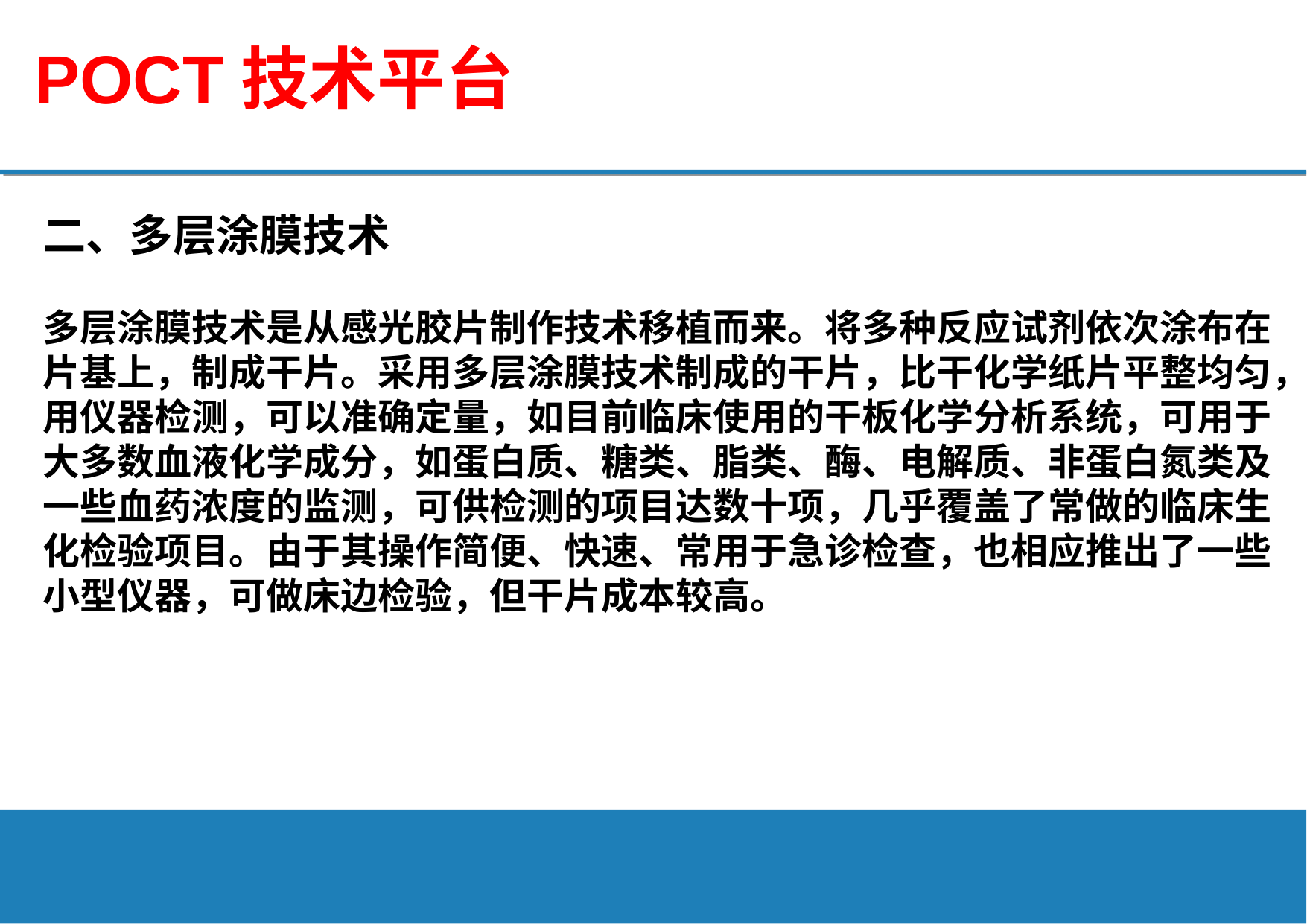

POCT技术平台
二、多层涂膜技术

多层涂膜技术是从感光胶片制作技术移植而来。将多种反应试剂依次涂布在片基上，制成干片。采用多层涂膜技术制成的干片，比干化学纸片平整均匀，用仪器检测，可以准确定量，如目前临床使用的干板化学分析系统，可用于大多数血液化学成分，如蛋白质、糖类、脂类、酶、电解质、非蛋白氮类及一些血药浓度的监测，可供检测的项目达数十项，几乎覆盖了常做的临床生化检验项目。由于其操作简便、快速、常用于急诊检查，也相应推出了一些小型仪器，可做床边检验，但干片成本较高。